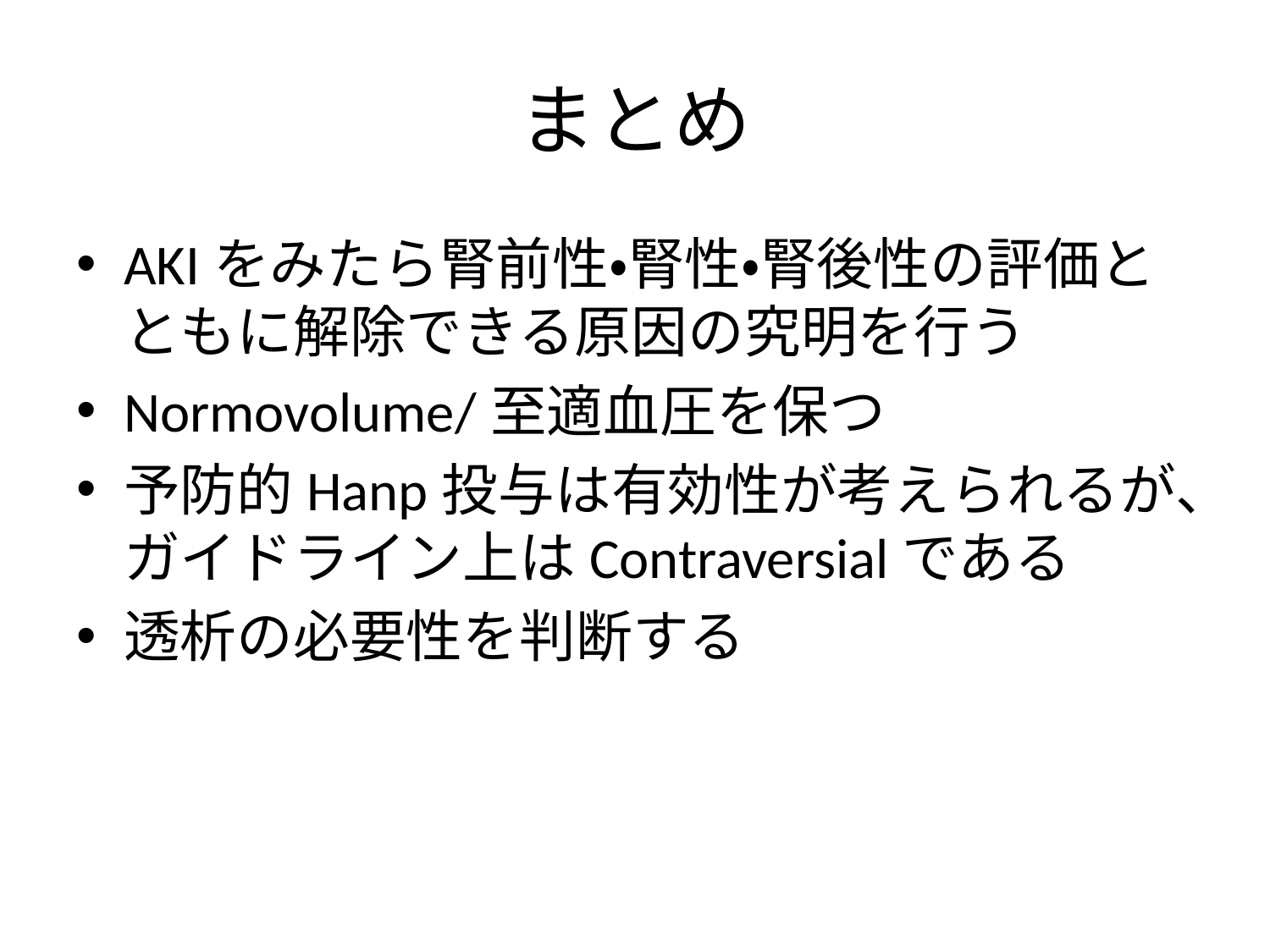

# まとめ
AKIをみたら腎前性・腎性・腎後性の評価とともに解除できる原因の究明を行う
Normovolume/至適血圧を保つ
予防的Hanp投与は有効性が考えられるが、ガイドライン上はContraversialである
透析の必要性を判断する